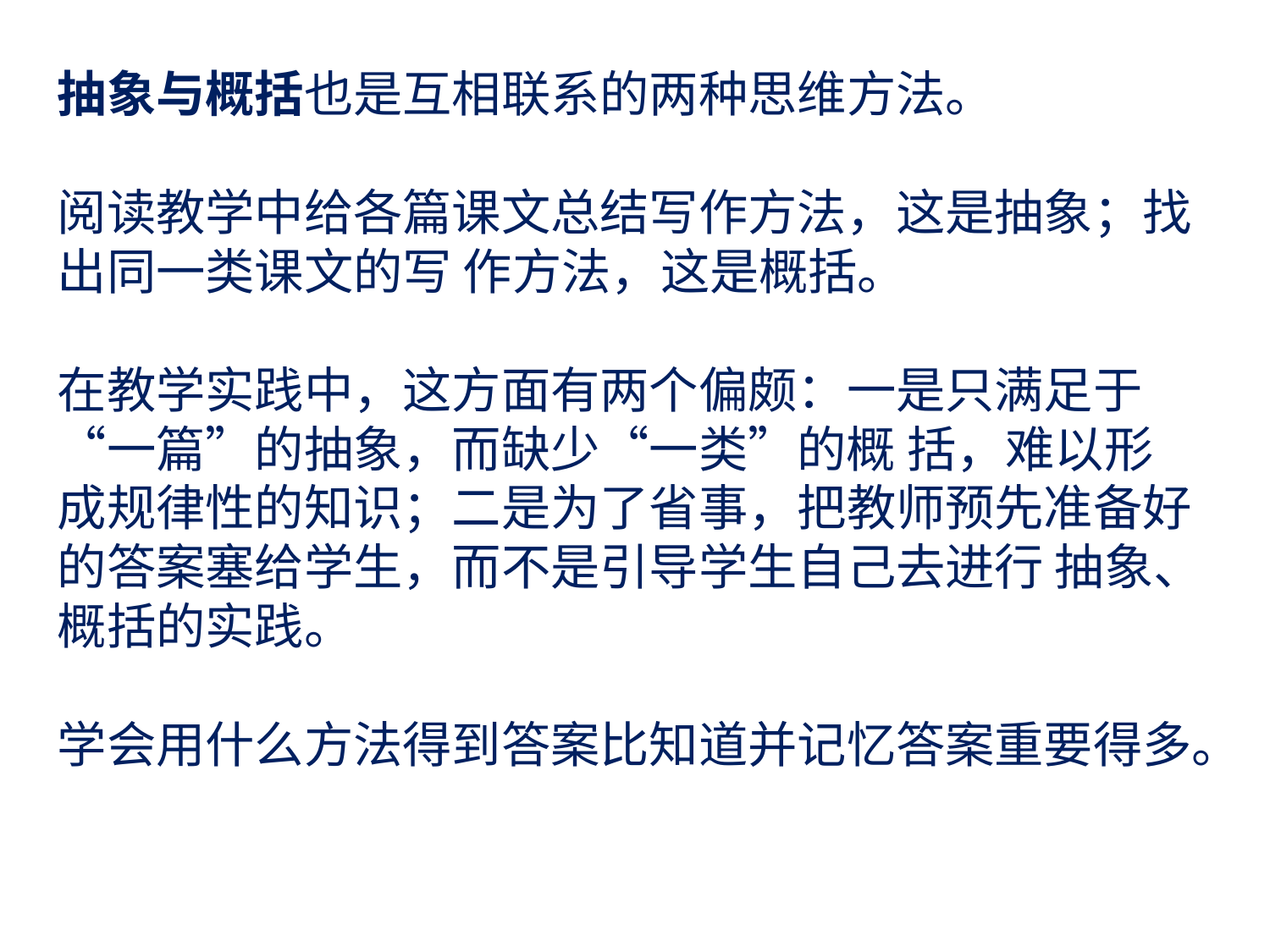

抽象与概括也是互相联系的两种思维方法。

阅读教学中给各篇课文总结写作方法，这是抽象；找出同一类课文的写 作方法，这是概括。

在教学实践中，这方面有两个偏颇：一是只满足于“一篇”的抽象，而缺少“一类”的概 括，难以形成规律性的知识；二是为了省事，把教师预先准备好的答案塞给学生，而不是引导学生自己去进行 抽象、概括的实践。

学会用什么方法得到答案比知道并记忆答案重要得多。